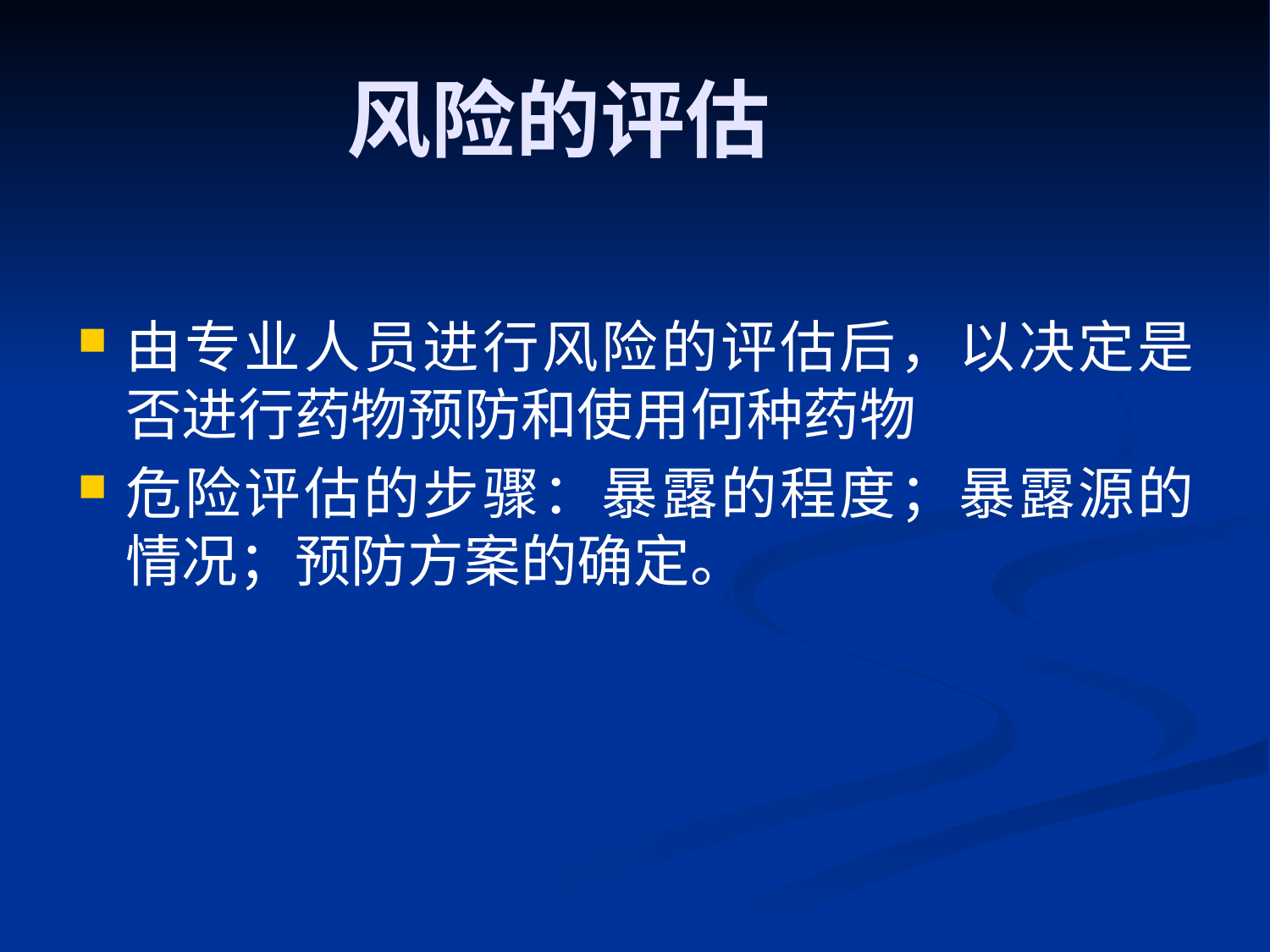

# 风险的评估

由专业人员进行风险的评估后，以决定是否进行药物预防和使用何种药物
危险评估的步骤：暴露的程度；暴露源的情况；预防方案的确定。